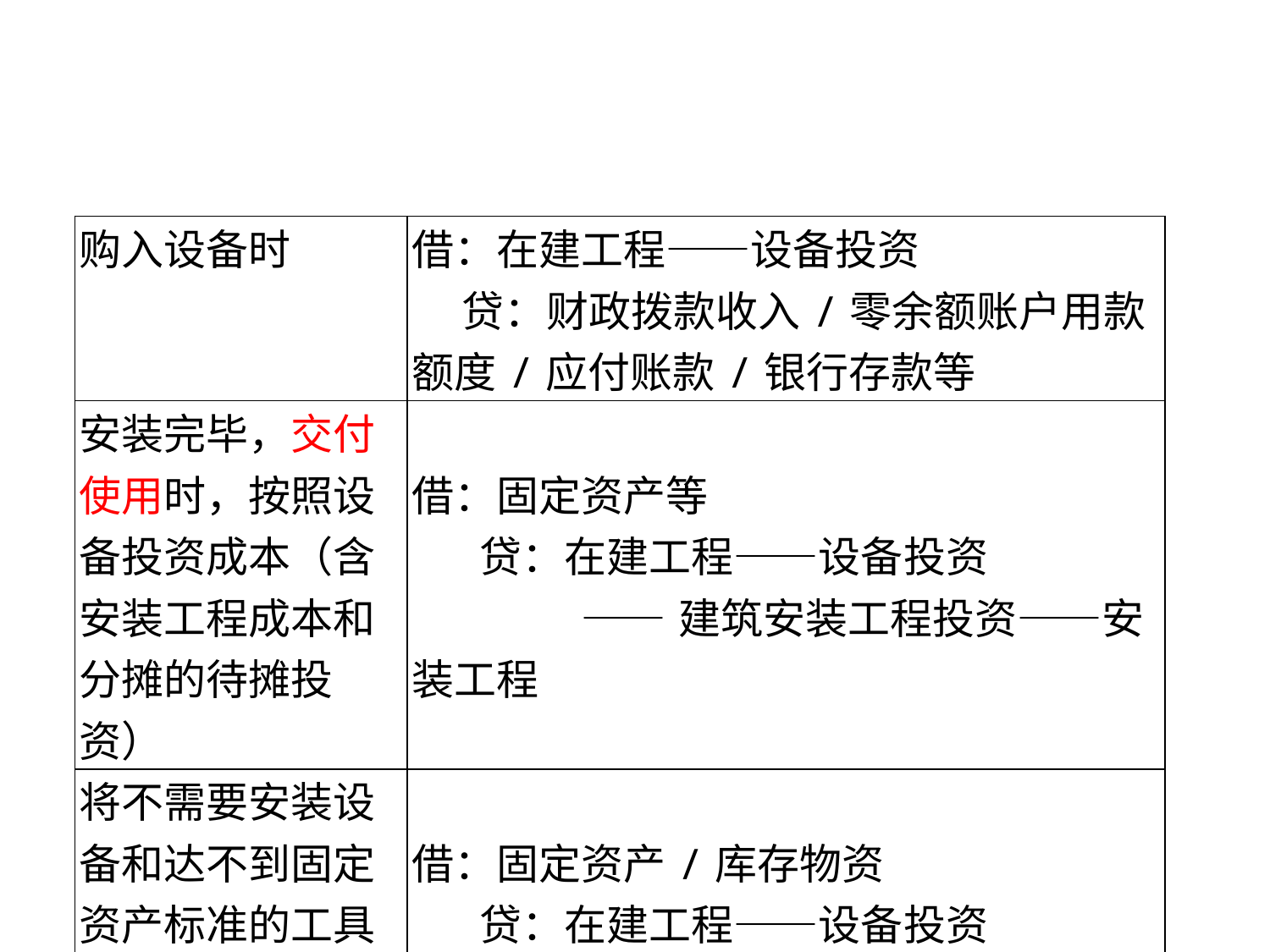

| 购入设备时 | 借：在建工程——设备投资 贷：财政拨款收入/零余额账户用款额度/应付账款/银行存款等 |
| --- | --- |
| 安装完毕，交付使用时，按照设备投资成本（含安装工程成本和分摊的待摊投资） | 借：固定资产等 贷：在建工程——设备投资 ——建筑安装工程投资——安装工程 |
| 将不需要安装设备和达不到固定资产标准的工具器具交付使用时 | 借：固定资产/库存物资 贷：在建工程——设备投资 |
143